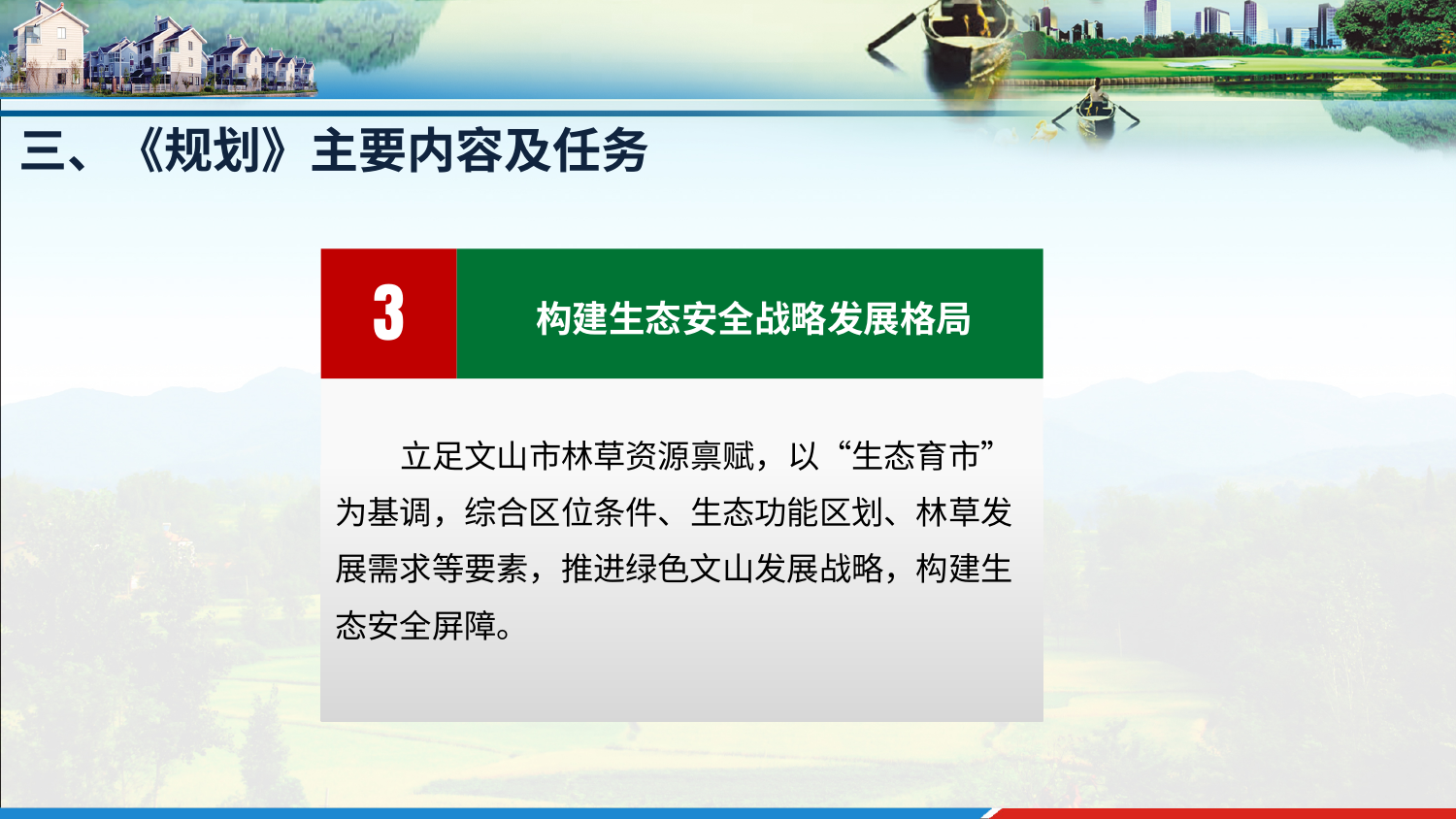

三、《规划》主要内容及任务
3
构建生态安全战略发展格局
立足文山市林草资源禀赋，以“生态育市”为基调，综合区位条件、生态功能区划、林草发展需求等要素，推进绿色文山发展战略，构建生态安全屏障。